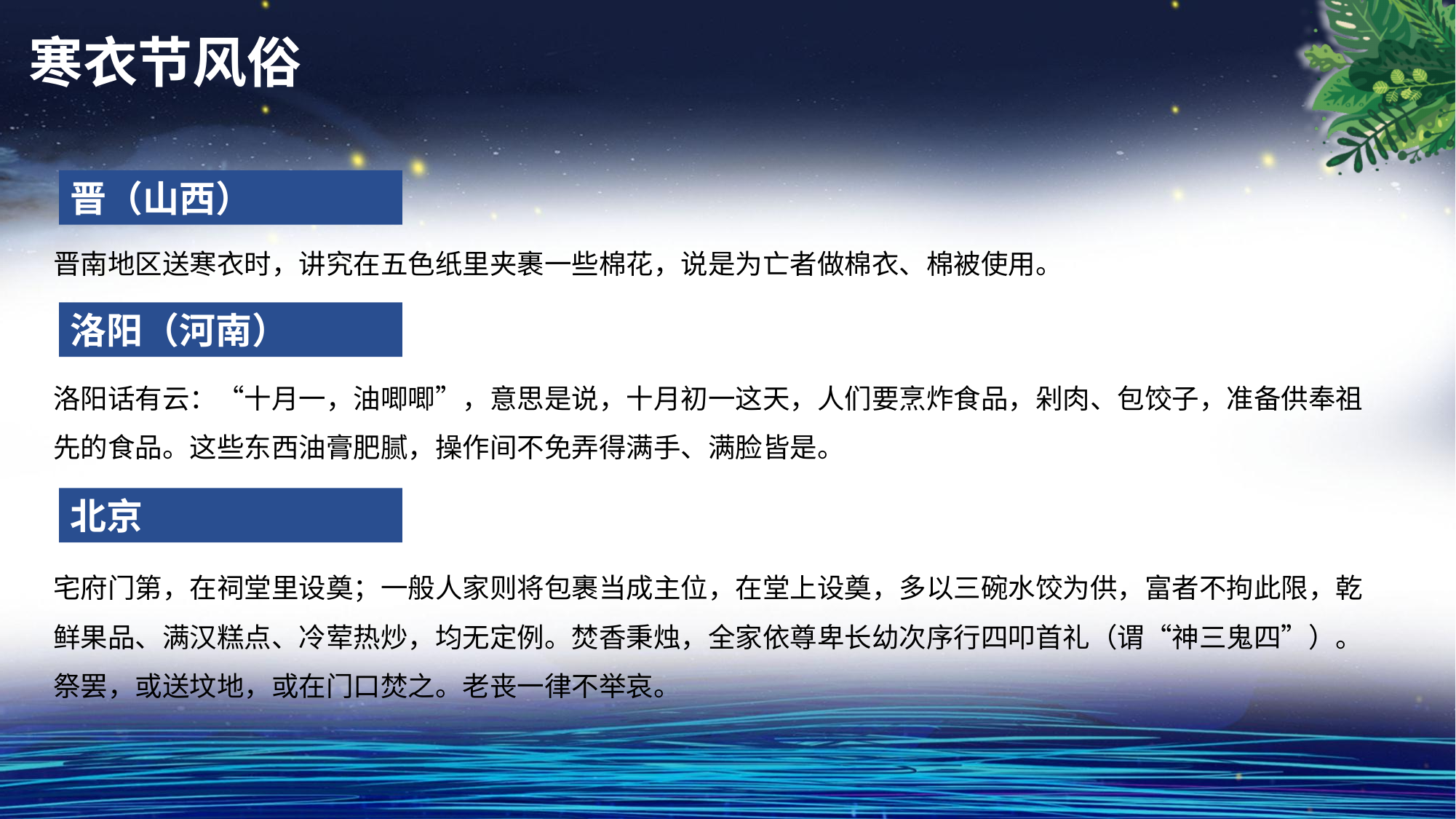

寒衣节风俗
晋（山西）
晋南地区送寒衣时，讲究在五色纸里夹裹一些棉花，说是为亡者做棉衣、棉被使用。
洛阳（河南）
洛阳话有云：“十月一，油唧唧”，意思是说，十月初一这天，人们要烹炸食品，剁肉、包饺子，准备供奉祖先的食品。这些东西油膏肥腻，操作间不免弄得满手、满脸皆是。
北京
宅府门第，在祠堂里设奠；一般人家则将包裹当成主位，在堂上设奠，多以三碗水饺为供，富者不拘此限，乾鲜果品、满汉糕点、冷荤热炒，均无定例。焚香秉烛，全家依尊卑长幼次序行四叩首礼（谓“神三鬼四”）。祭罢，或送坟地，或在门口焚之。老丧一律不举哀。